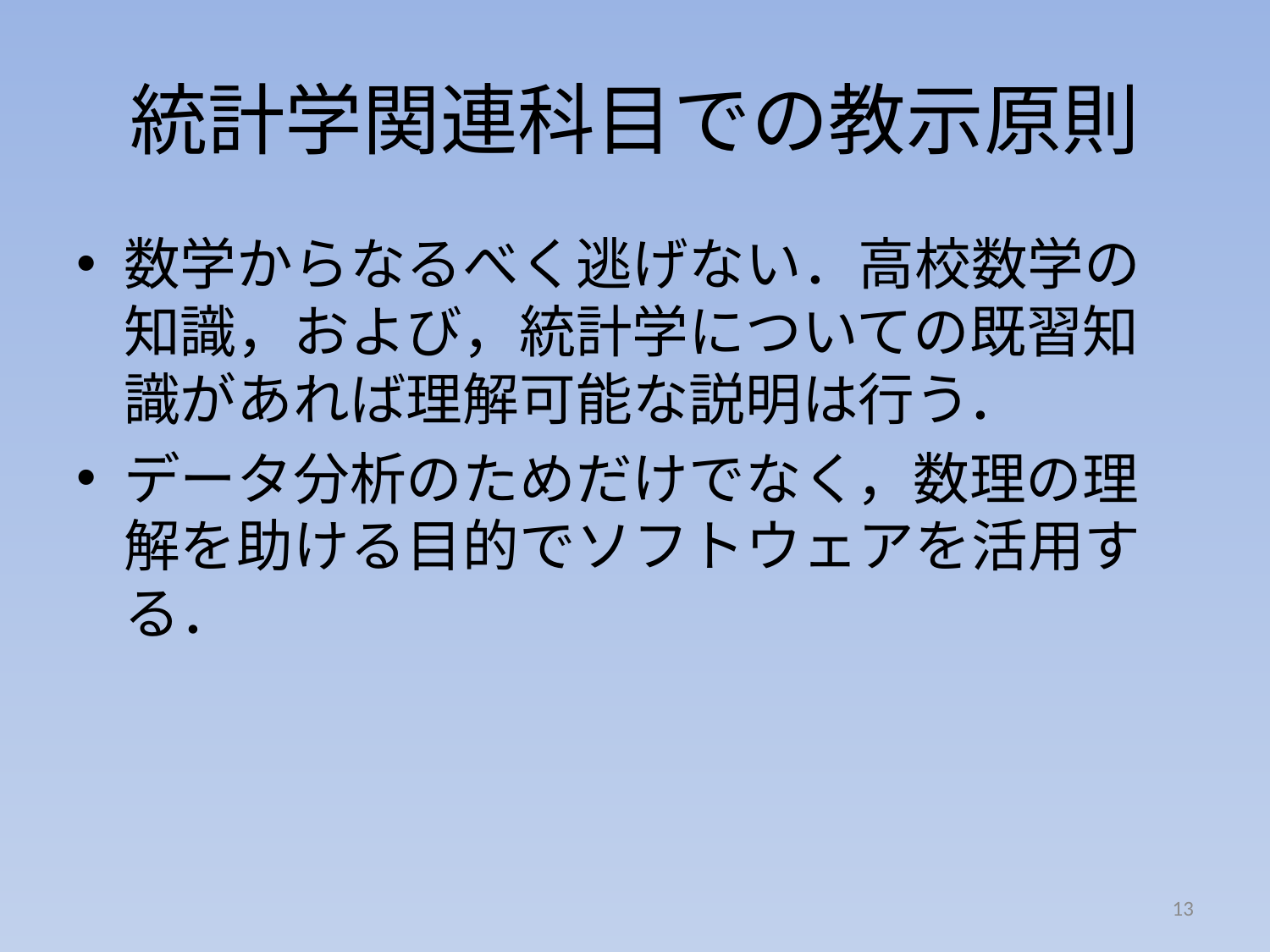

# 統計学関連科目での教示原則
数学からなるべく逃げない．高校数学の知識，および，統計学についての既習知識があれば理解可能な説明は行う．
データ分析のためだけでなく，数理の理解を助ける目的でソフトウェアを活用する．
13